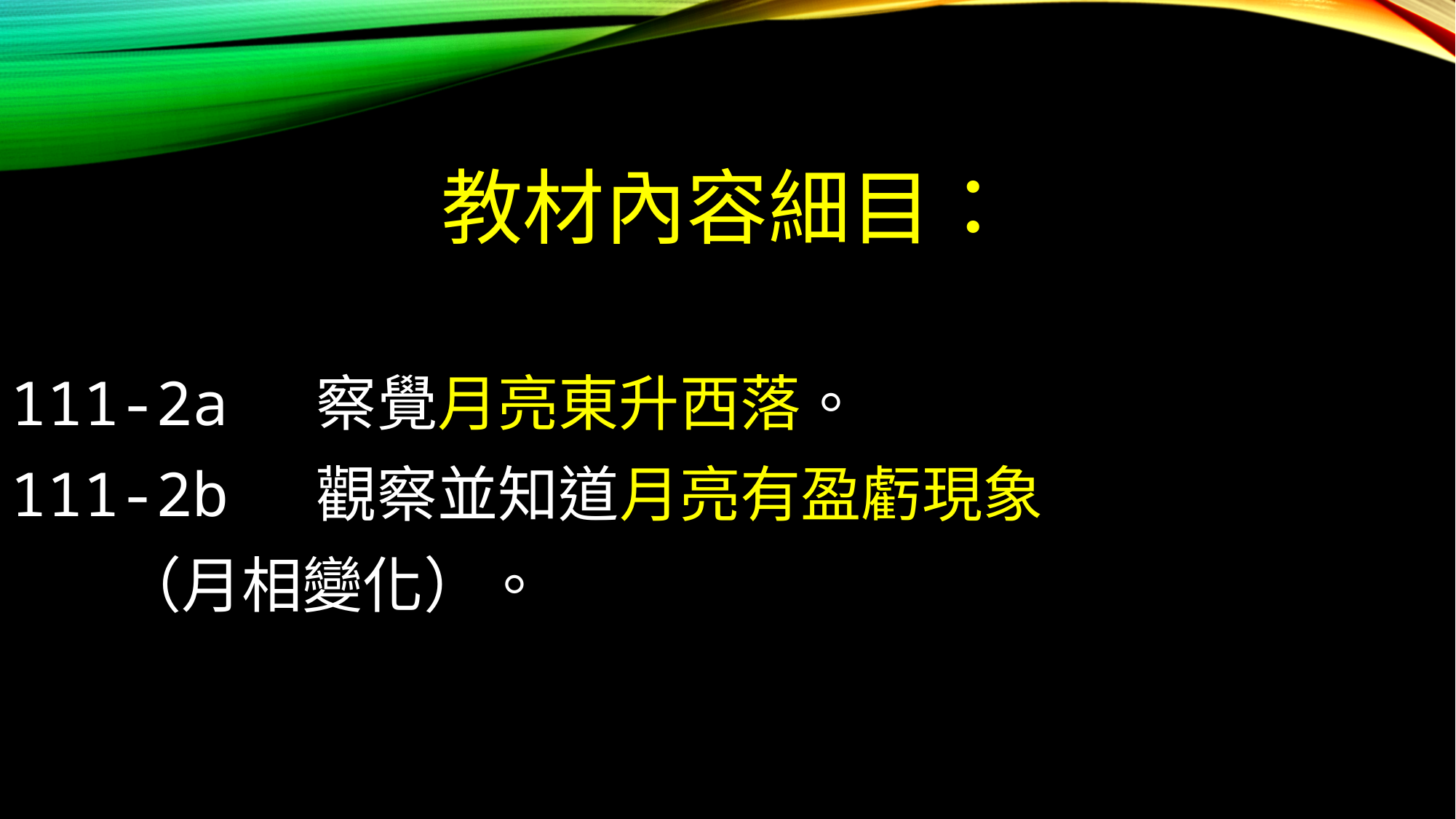

教材內容細目：

111-2a  察覺月亮東升西落。
111-2b  觀察並知道月亮有盈虧現象
       （月相變化）。
#